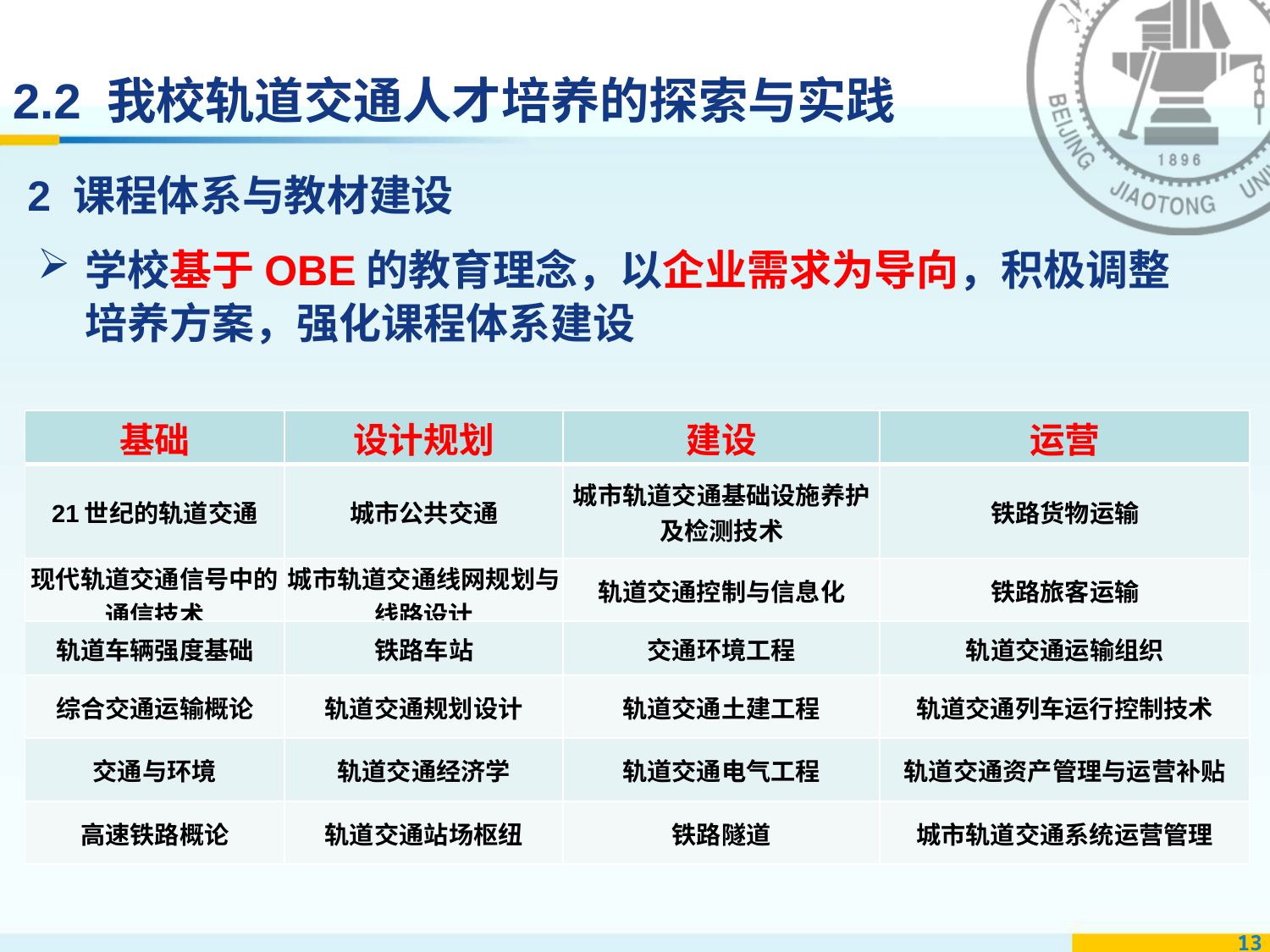

2.2 我校轨道交通人才培养的探索与实践
2 课程体系与教材建设
学校基于OBE的教育理念，以企业需求为导向，积极调整培养方案，强化课程体系建设
| 基础 | 设计规划 | 建设 | 运营 |
| --- | --- | --- | --- |
| 21世纪的轨道交通 | 城市公共交通 | 城市轨道交通基础设施养护及检测技术 | 铁路货物运输 |
| 现代轨道交通信号中的通信技术 | 城市轨道交通线网规划与线路设计 | 轨道交通控制与信息化 | 铁路旅客运输 |
| 轨道车辆强度基础 | 铁路车站 | 交通环境工程 | 轨道交通运输组织 |
| 综合交通运输概论 | 轨道交通规划设计 | 轨道交通土建工程 | 轨道交通列车运行控制技术 |
| 交通与环境 | 轨道交通经济学 | 轨道交通电气工程 | 轨道交通资产管理与运营补贴 |
| 高速铁路概论 | 轨道交通站场枢纽 | 铁路隧道 | 城市轨道交通系统运营管理 |
13